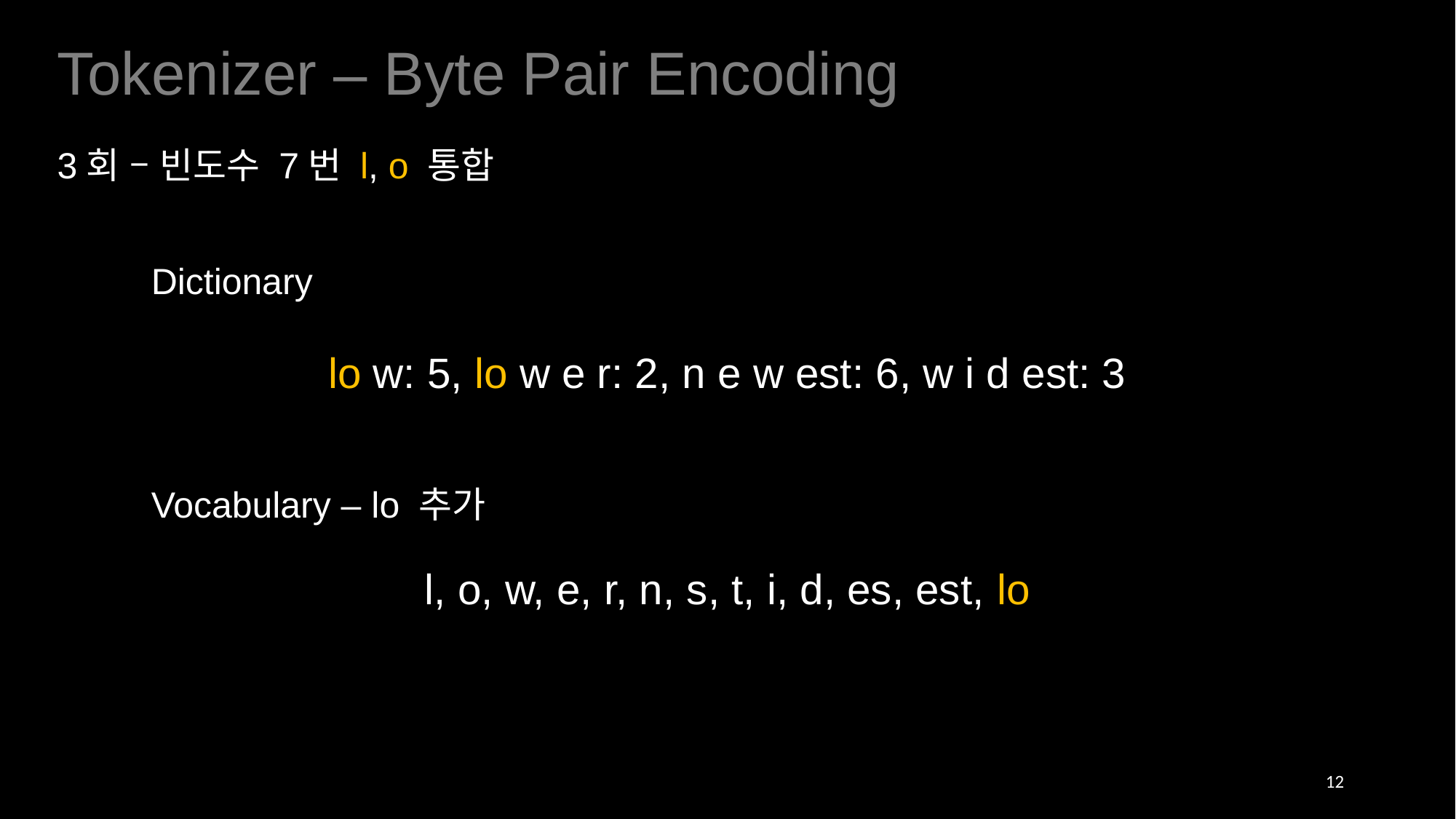

Tokenizer – Byte Pair Encoding
3회 – 빈도수 7번 l, o 통합
Dictionary
lo w: 5, lo w e r: 2, n e w est: 6, w i d est: 3
Vocabulary – lo 추가
l, o, w, e, r, n, s, t, i, d, es, est, lo
12